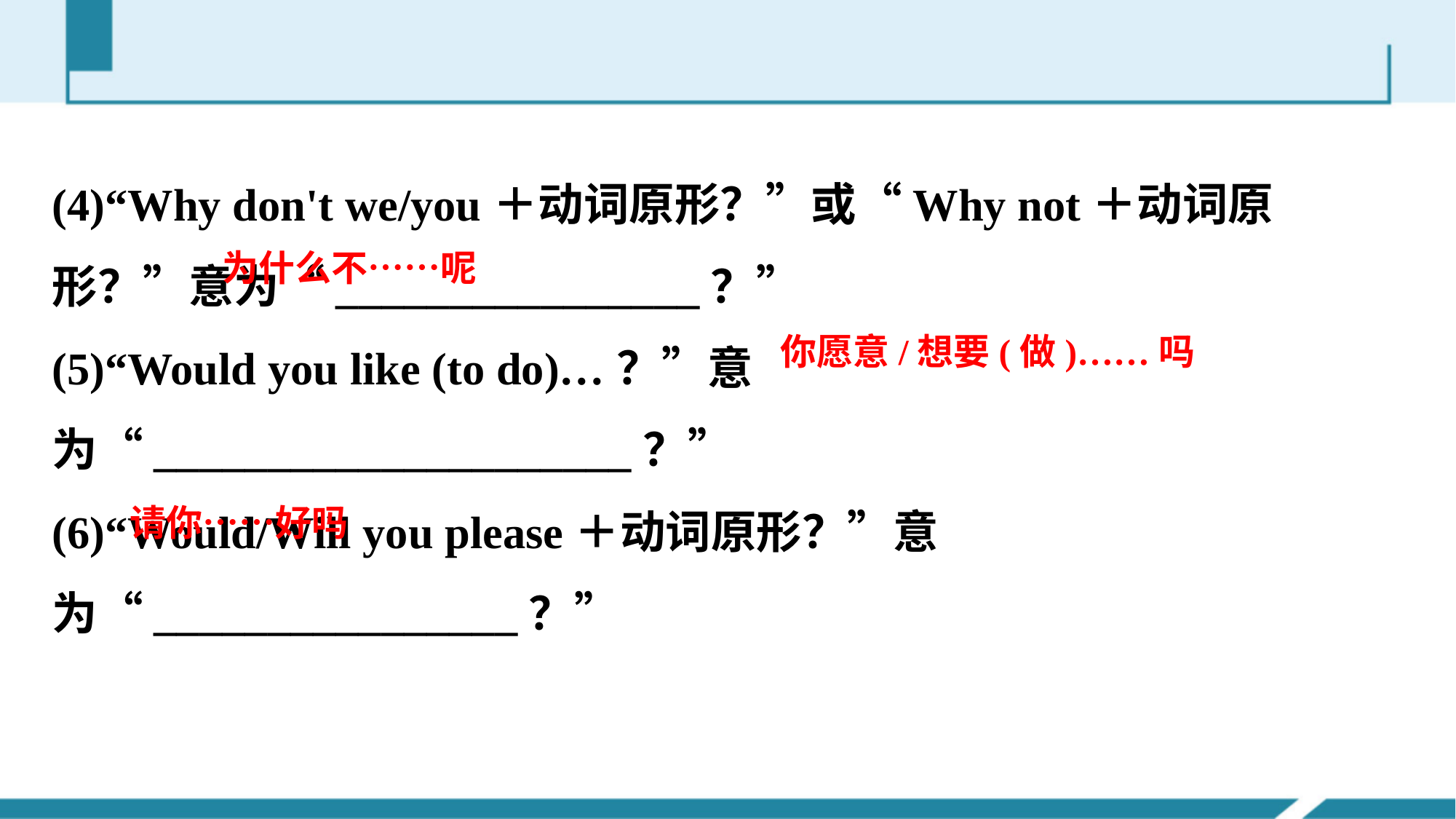

(4)“Why don't we/you＋动词原形？”或“Why not＋动词原形？”意为“________________？”
(5)“Would you like (to do)…？”意为“_____________________？”
(6)“Would/Will you please＋动词原形？”意为“________________？”

为什么不……呢
你愿意/想要(做)……吗
请你……好吗